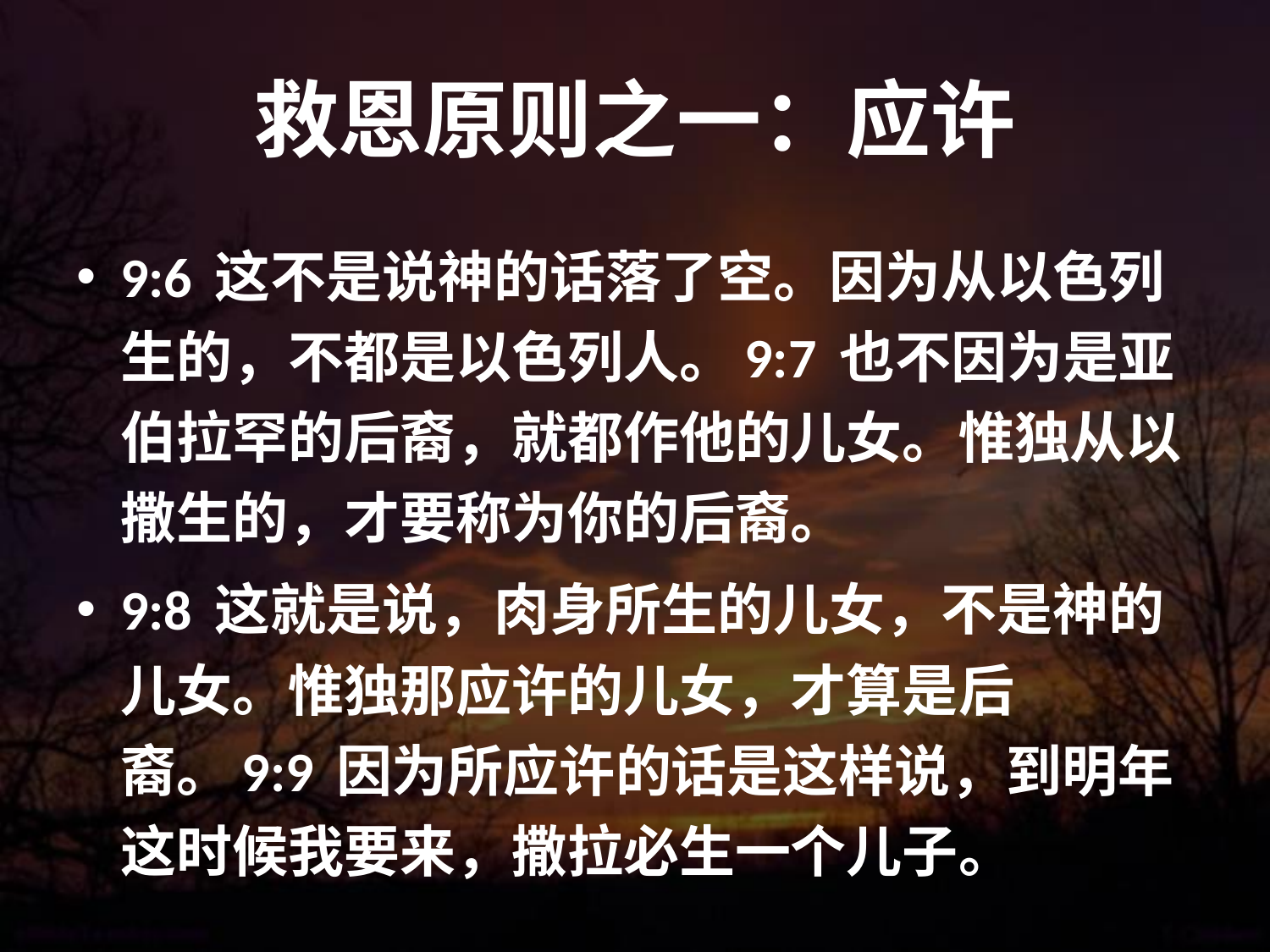

# 救恩原则之一：应许
9:6 这不是说神的话落了空。因为从以色列生的，不都是以色列人。9:7 也不因为是亚伯拉罕的后裔，就都作他的儿女。惟独从以撒生的，才要称为你的后裔。
9:8 这就是说，肉身所生的儿女，不是神的儿女。惟独那应许的儿女，才算是后裔。9:9 因为所应许的话是这样说，到明年这时候我要来，撒拉必生一个儿子。